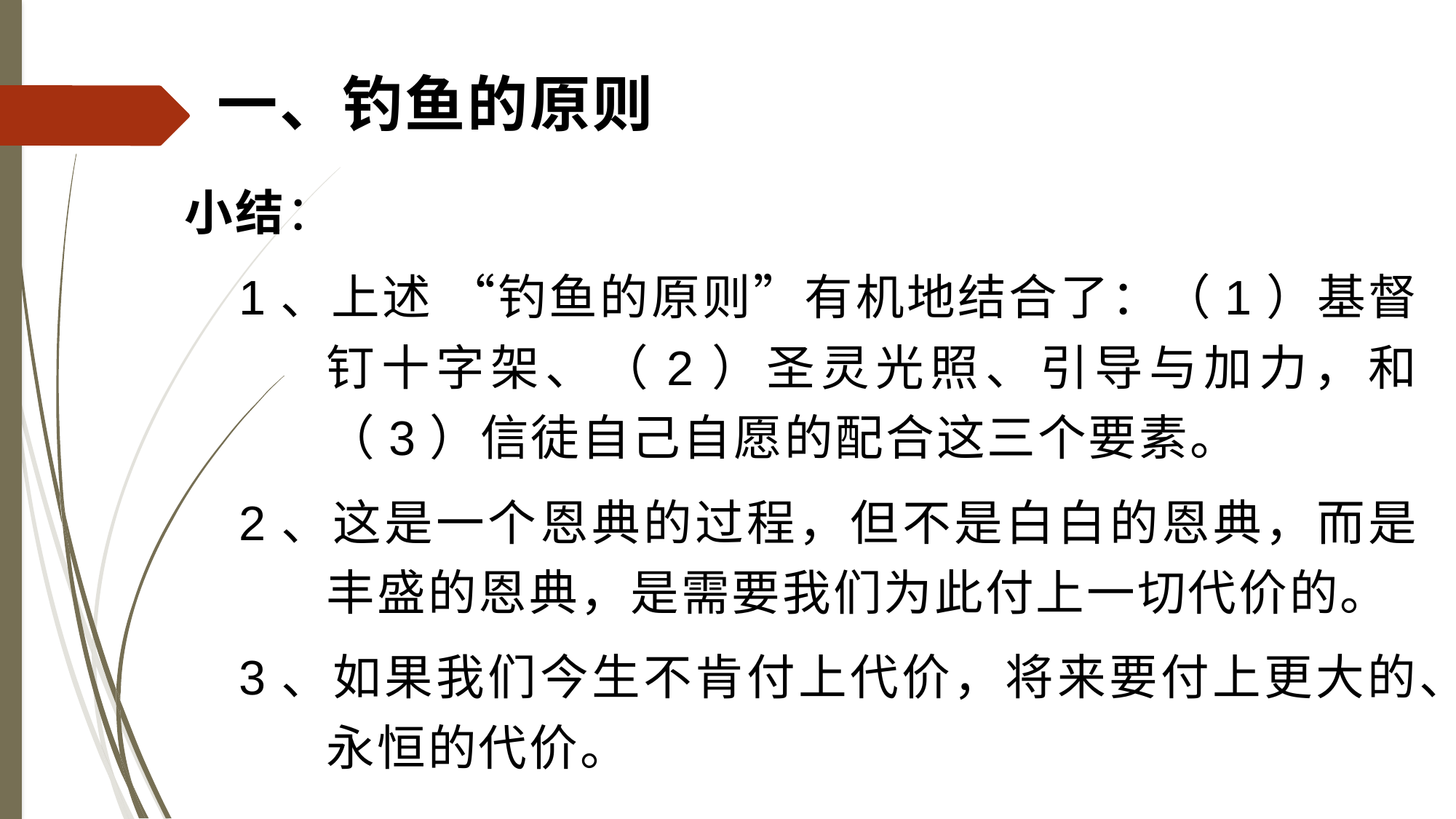

# 一、钓鱼的原则
小结：
1、上述 “钓鱼的原则”有机地结合了：（1）基督钉十字架、（2）圣灵光照、引导与加力，和（3）信徒自己自愿的配合这三个要素。
2、这是一个恩典的过程，但不是白白的恩典，而是丰盛的恩典，是需要我们为此付上一切代价的。
3、如果我们今生不肯付上代价，将来要付上更大的、永恒的代价。